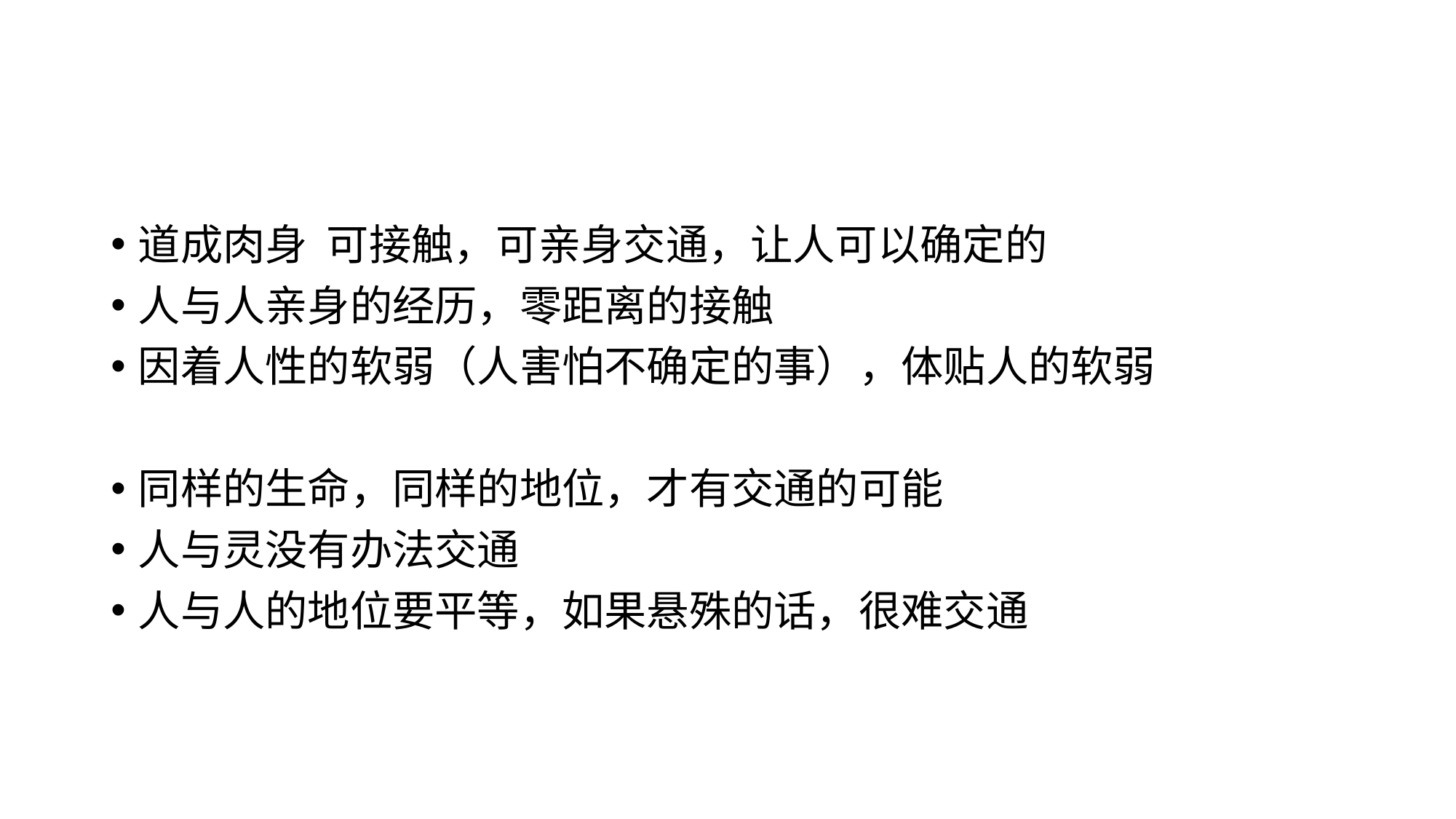

#
道成肉身  可接触，可亲身交通，让人可以确定的
人与人亲身的经历，零距离的接触
因着人性的软弱（人害怕不确定的事），体贴人的软弱

同样的生命，同样的地位，才有交通的可能
人与灵没有办法交通
人与人的地位要平等，如果悬殊的话，很难交通